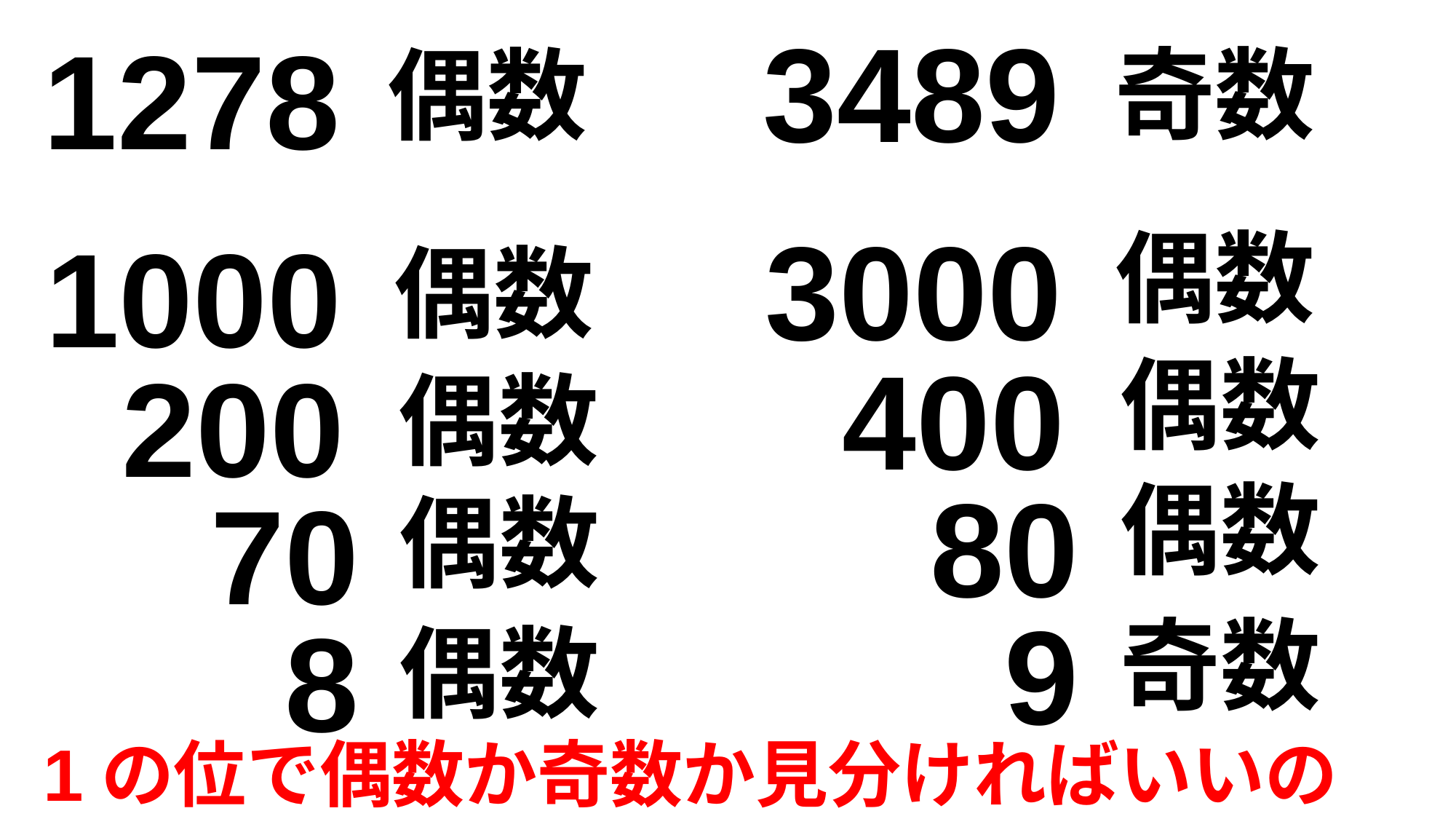

3489
1278
奇数
偶数
3000
1000
偶数
偶数
400
偶数
200
偶数
80
偶数
70
偶数
9
8
奇数
偶数
1の位で偶数か奇数か見分ければいいのだ